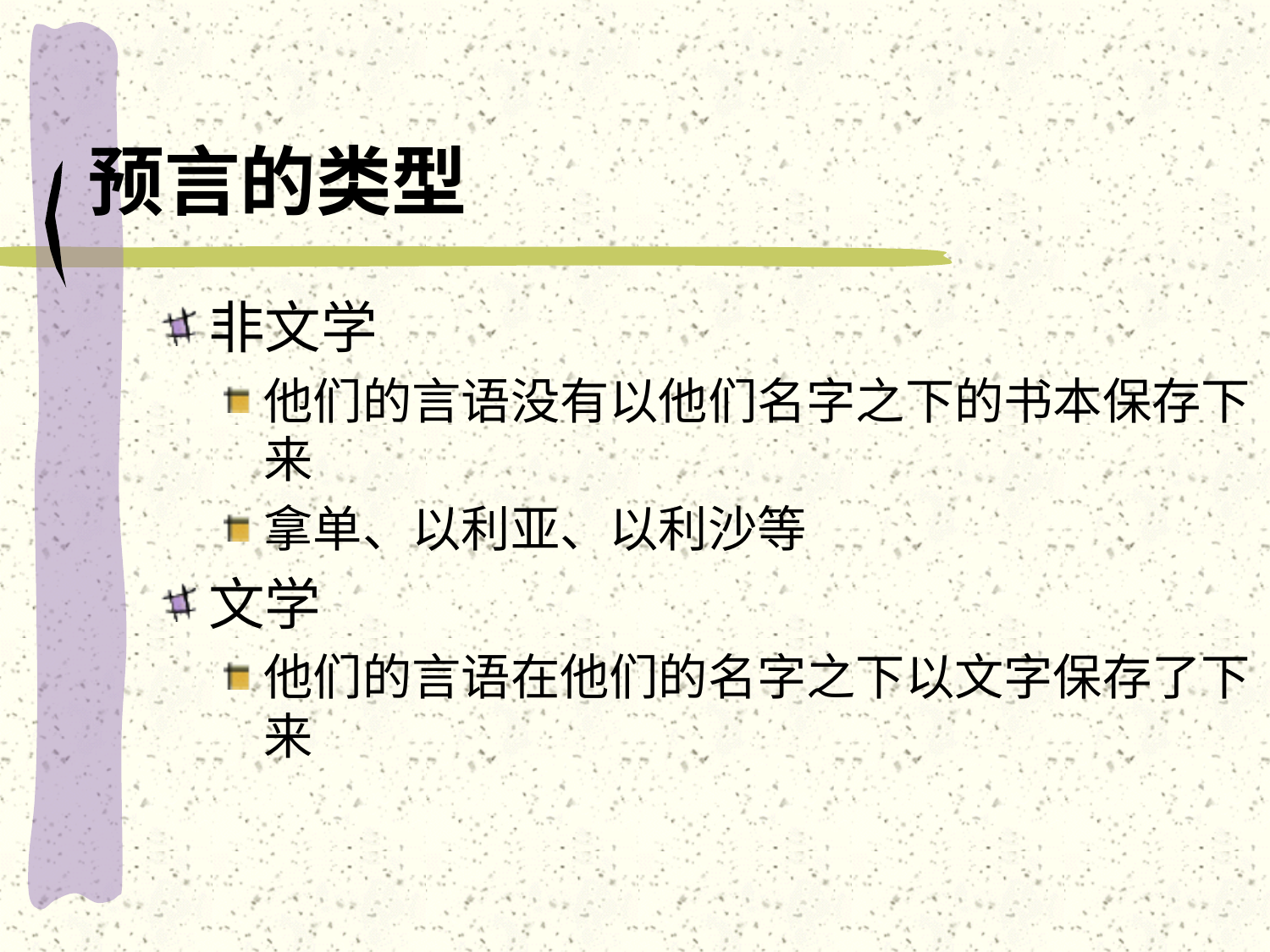

# 预言的类型
非文学
他们的言语没有以他们名字之下的书本保存下来
拿单、以利亚、以利沙等
文学
他们的言语在他们的名字之下以文字保存了下来